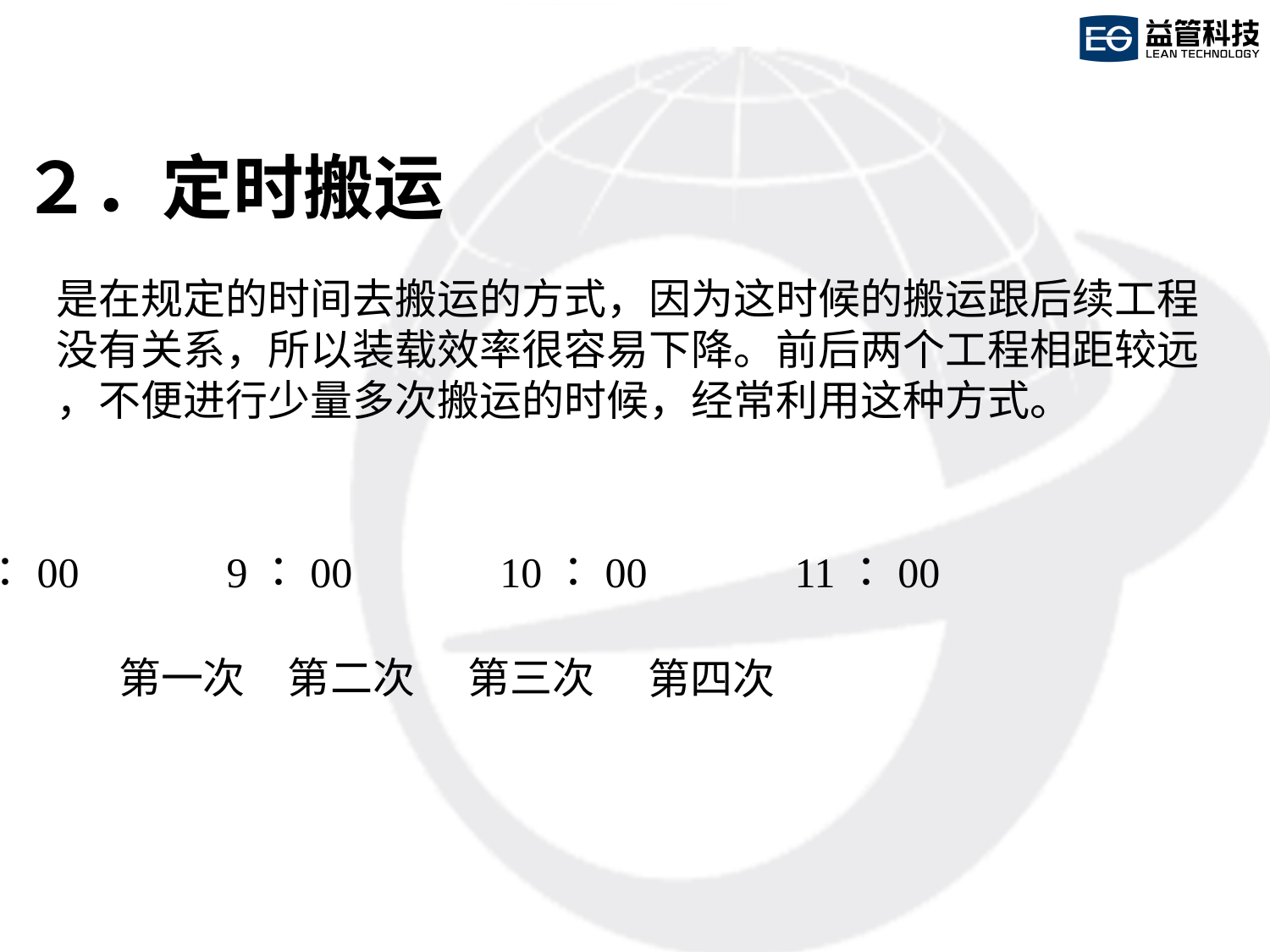

# ２．定时搬运
是在规定的时间去搬运的方式，因为这时候的搬运跟后续工程
没有关系，所以装载效率很容易下降。前后两个工程相距较远
，不便进行少量多次搬运的时候，经常利用这种方式。

8：00　　　9：00　　　10：00　　　11：00
第一次
第二次
第三次
第四次